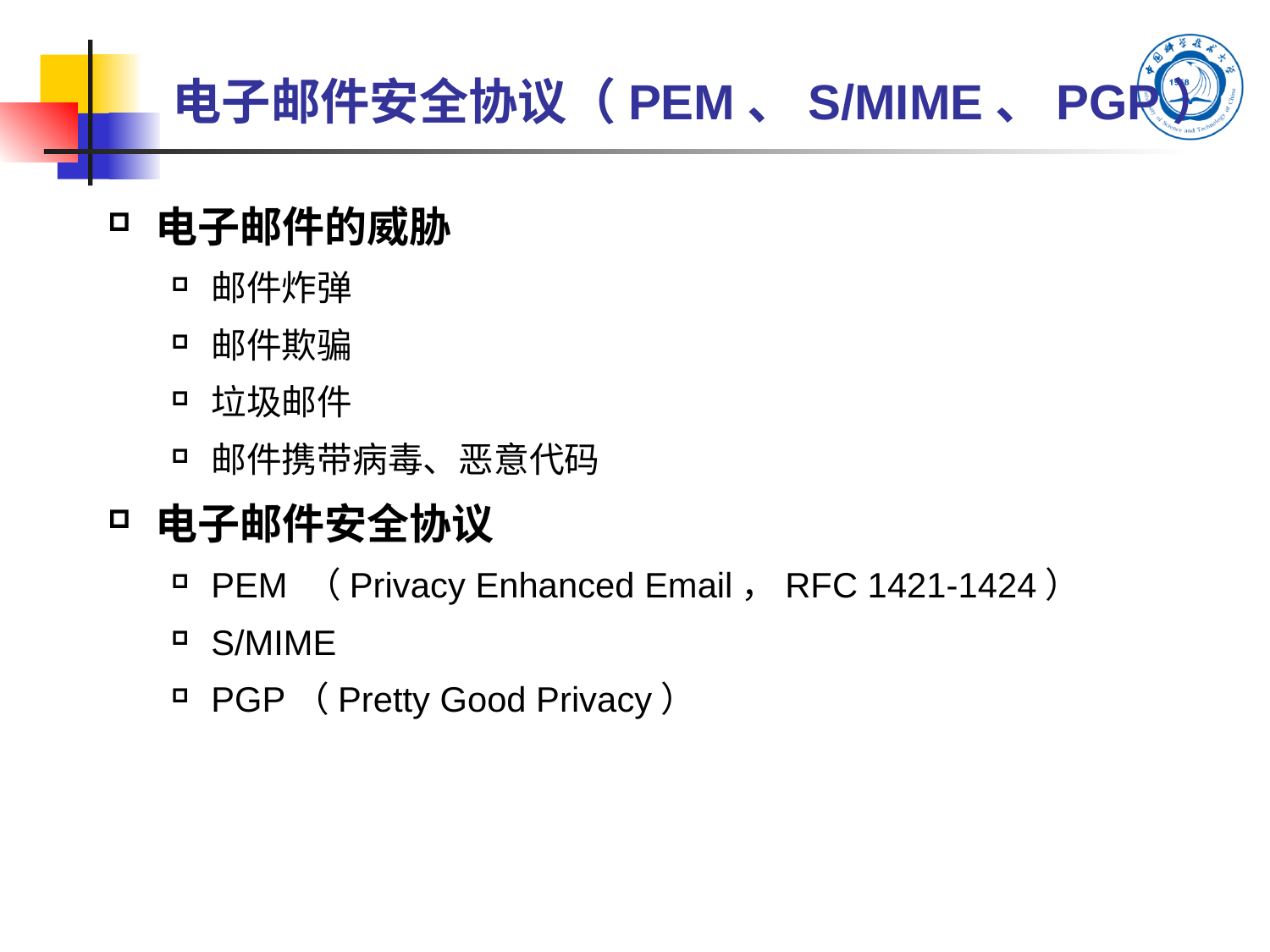

# 电子邮件安全协议（PEM、S/MIME、PGP）
电子邮件的威胁
邮件炸弹
邮件欺骗
垃圾邮件
邮件携带病毒、恶意代码
电子邮件安全协议
PEM （Privacy Enhanced Email，RFC 1421-1424）
S/MIME
PGP（Pretty Good Privacy）